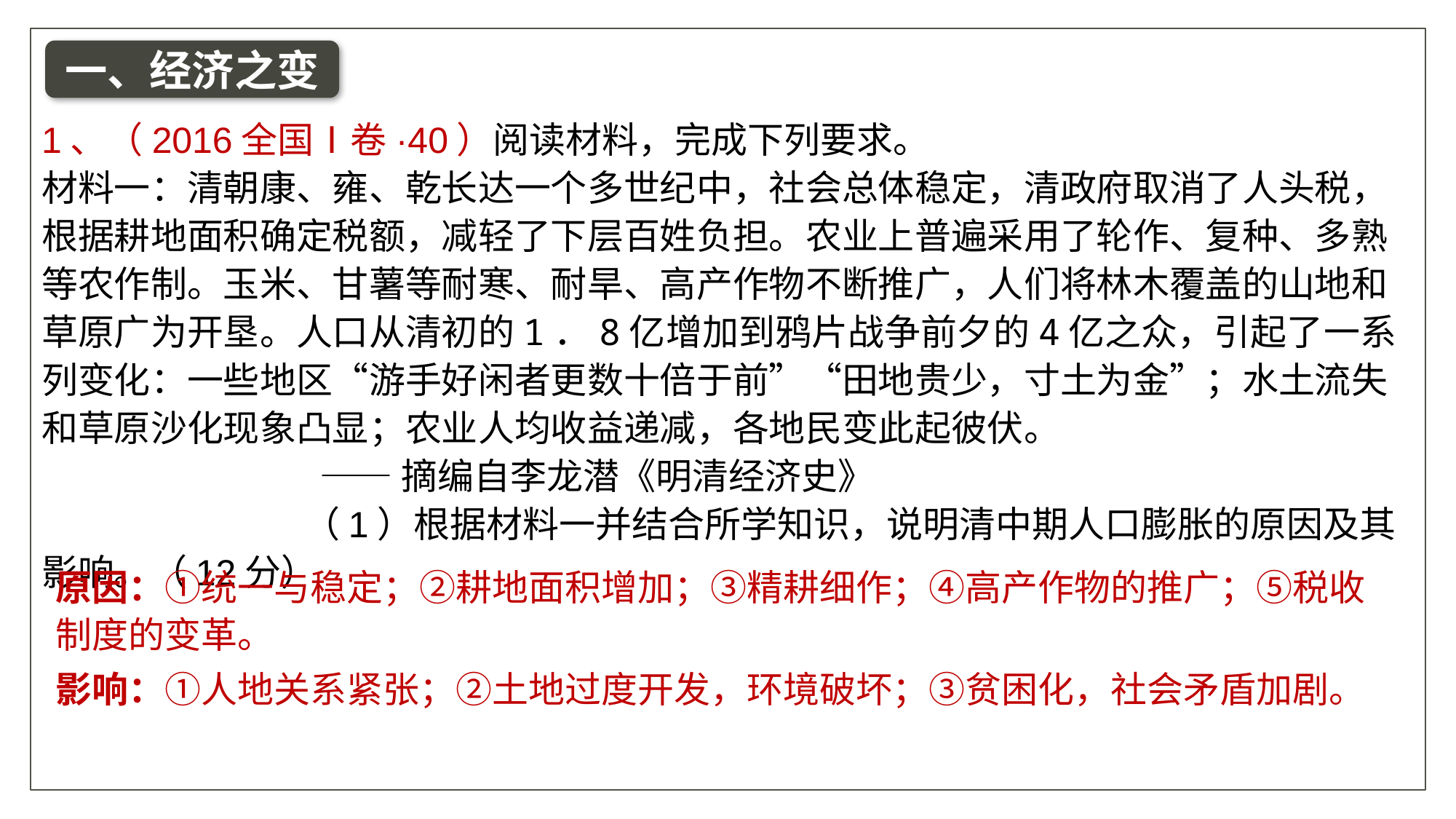

一、经济之变
1、（2016全国Ⅰ卷·40）阅读材料，完成下列要求。
材料一：清朝康、雍、乾长达一个多世纪中，社会总体稳定，清政府取消了人头税，根据耕地面积确定税额，减轻了下层百姓负担。农业上普遍采用了轮作、复种、多熟等农作制。玉米、甘薯等耐寒、耐旱、高产作物不断推广，人们将林木覆盖的山地和草原广为开垦。人口从清初的1．8亿增加到鸦片战争前夕的4亿之众，引起了一系列变化：一些地区“游手好闲者更数十倍于前”“田地贵少，寸土为金”；水土流失和草原沙化现象凸显；农业人均收益递减，各地民变此起彼伏。
                                  ——摘编自李龙潜《明清经济史》                                                                                                   （1）根据材料一并结合所学知识，说明清中期人口膨胀的原因及其影响。（12分）
原因：①统一与稳定；②耕地面积增加；③精耕细作；④高产作物的推广；⑤税收制度的变革。

影响：①人地关系紧张；②土地过度开发，环境破坏；③贫困化，社会矛盾加剧。